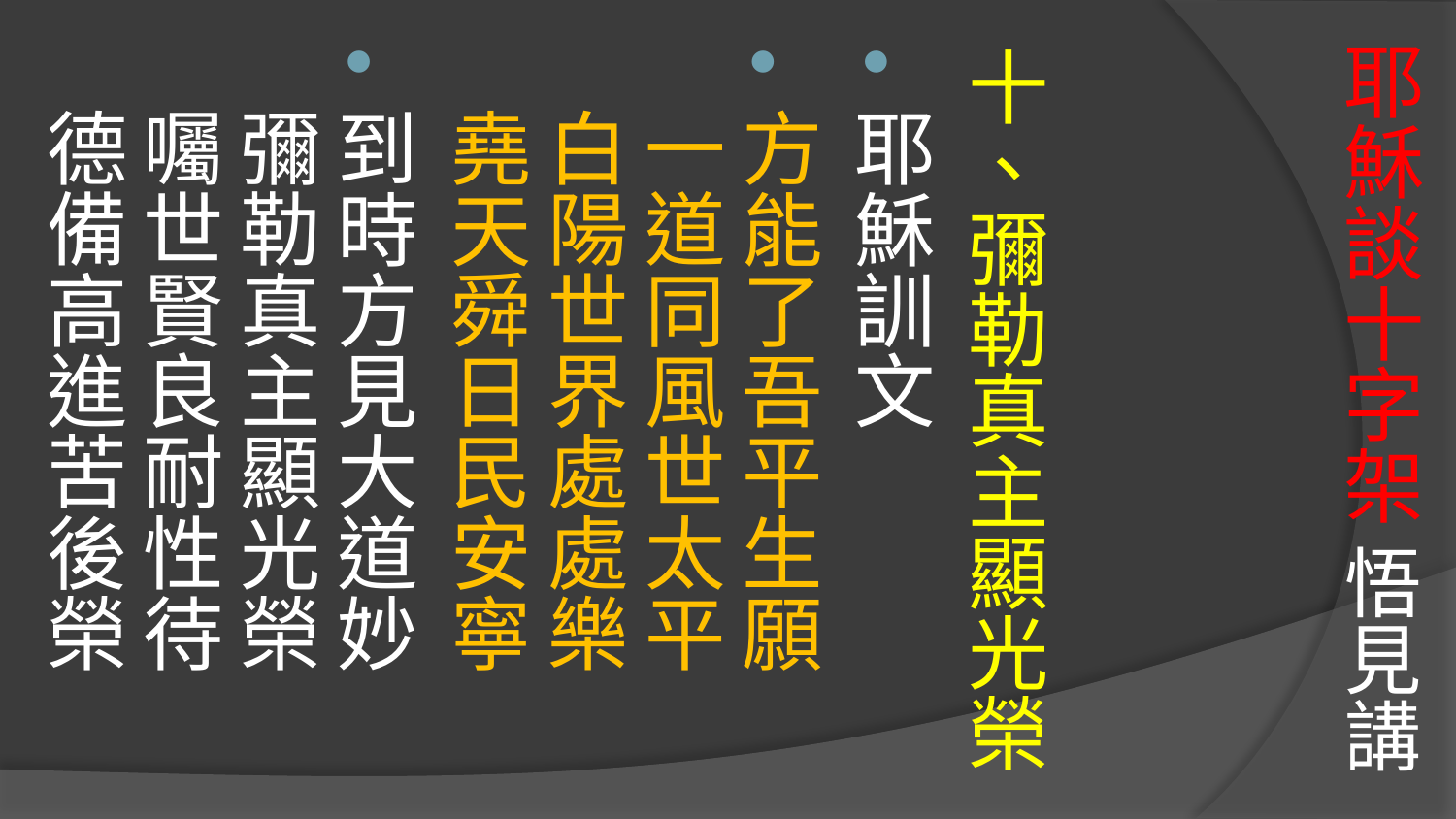

# 耶穌談十字架 悟見講
十、彌勒真主顯光榮
耶穌訓文
方能了吾平生願　一道同風世太平　
白陽世界處處樂　堯天舜日民安寧
到時方見大道妙　彌勒真主顯光榮　
囑世賢良耐性待　德備高進苦後榮